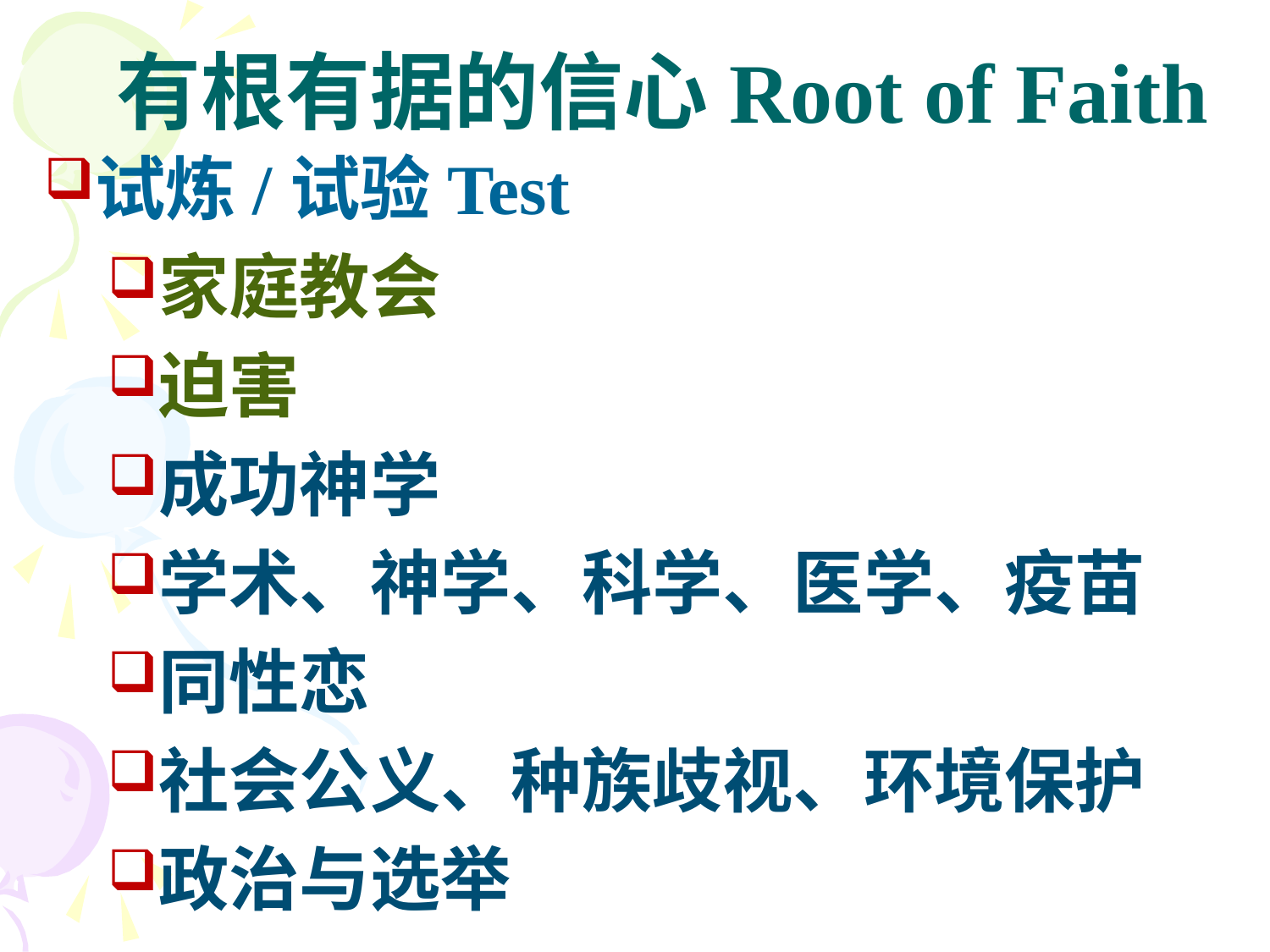

# 有根有据的信心Root of Faith
试炼/试验Test
家庭教会
迫害
成功神学
学术、神学、科学、医学、疫苗
同性恋
社会公义、种族歧视、环境保护
政治与选举